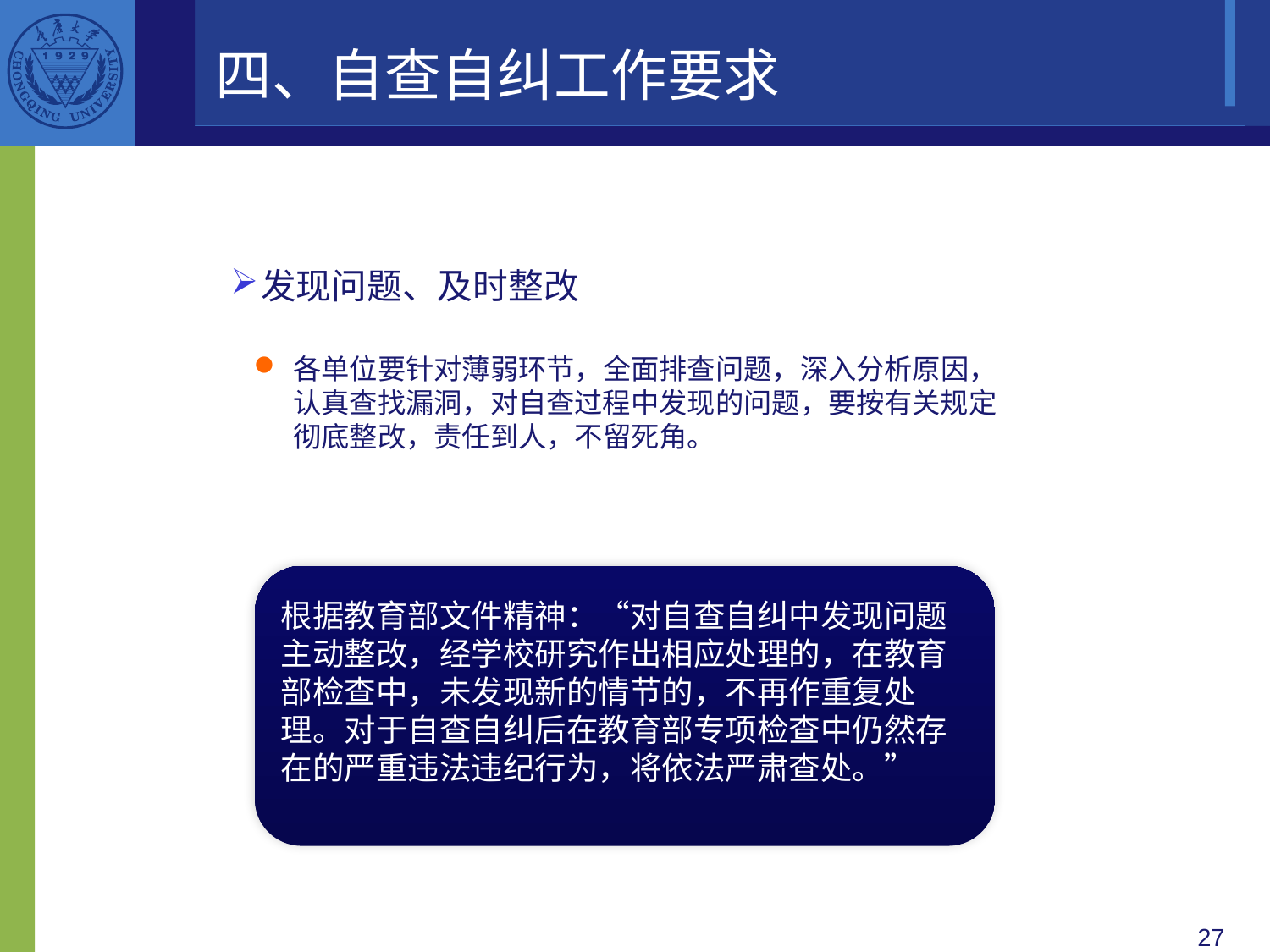

四、自查自纠工作要求
发现问题、及时整改
各单位要针对薄弱环节，全面排查问题，深入分析原因，认真查找漏洞，对自查过程中发现的问题，要按有关规定彻底整改，责任到人，不留死角。
根据教育部文件精神：“对自查自纠中发现问题主动整改，经学校研究作出相应处理的，在教育部检查中，未发现新的情节的，不再作重复处理。对于自查自纠后在教育部专项检查中仍然存在的严重违法违纪行为，将依法严肃查处。”

27